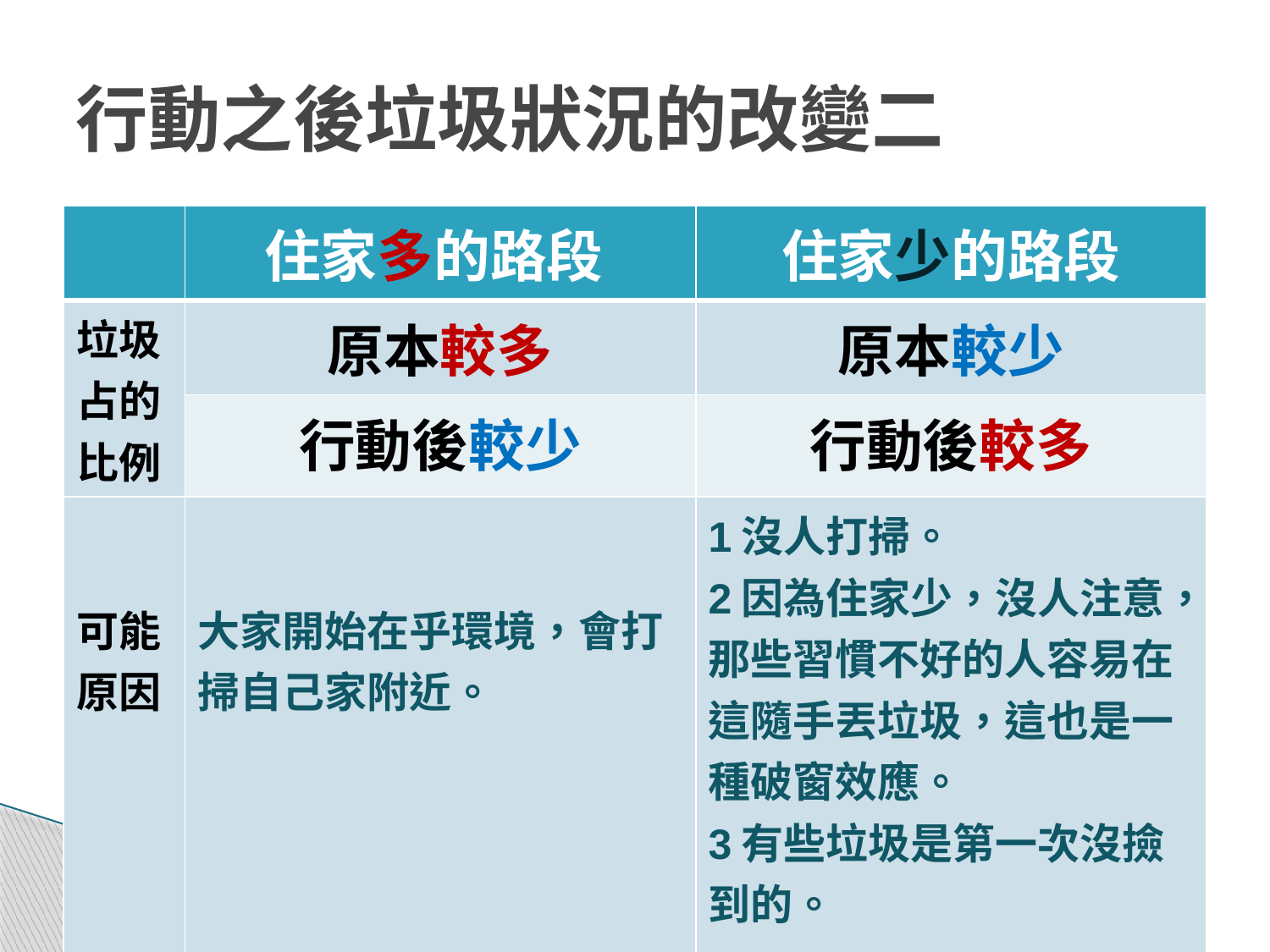

# 行動之後垃圾狀況的改變二
|  | 住家多的路段 | 住家少的路段 |
| --- | --- | --- |
| 垃圾占的比例 | 原本較多 | 原本較少 |
|  | 行動後較少 | 行動後較多 |
| 可能原因 | 大家開始在乎環境，會打掃自己家附近。 | 1沒人打掃。 2因為住家少，沒人注意，那些習慣不好的人容易在這隨手丟垃圾，這也是一種破窗效應。 3有些垃圾是第一次沒撿到的。 |